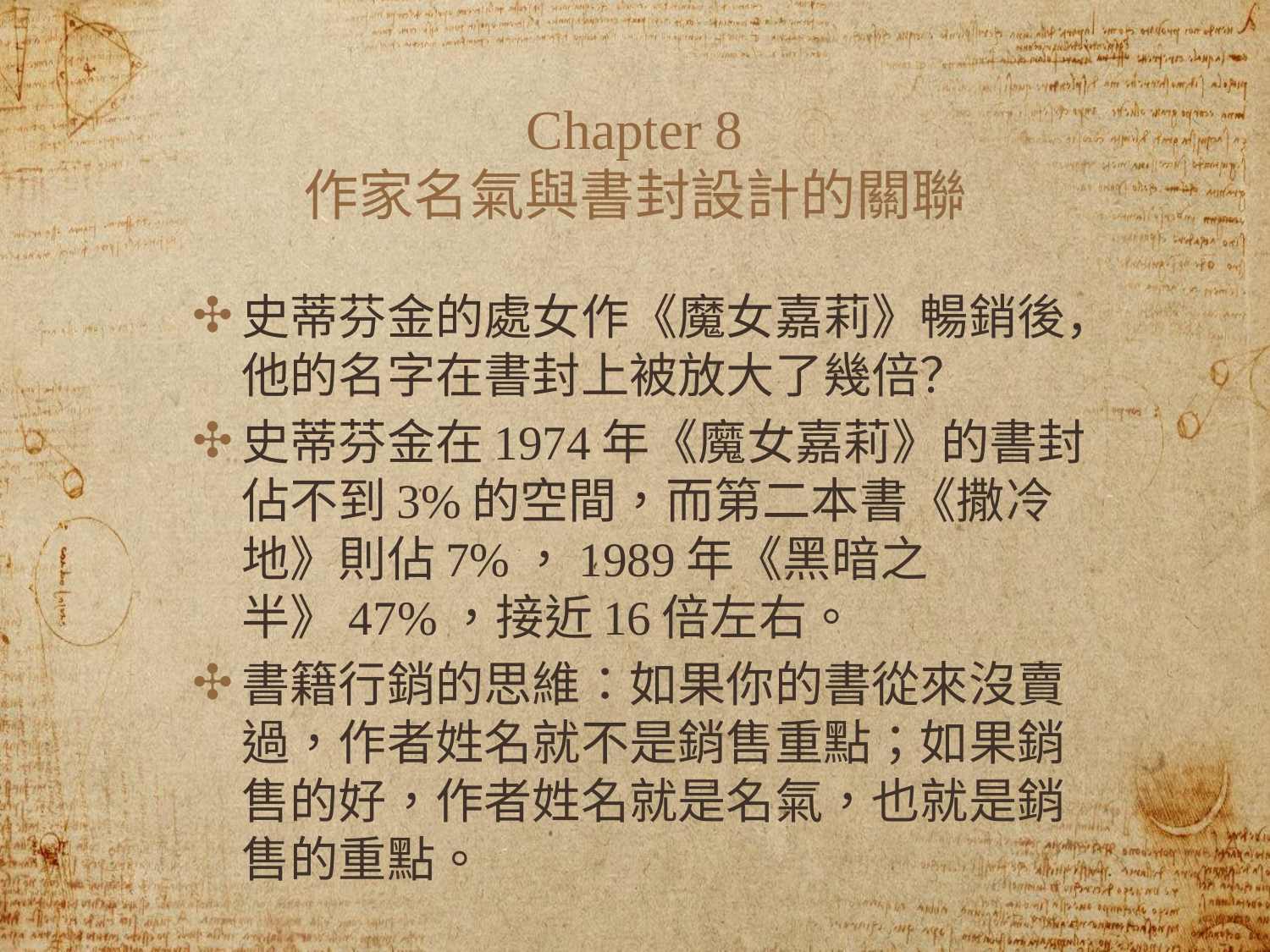

# Chapter 8
作家名氣與書封設計的關聯
史蒂芬金的處女作《魔女嘉莉》暢銷後，他的名字在書封上被放大了幾倍？
史蒂芬金在1974年《魔女嘉莉》的書封佔不到3%的空間，而第二本書《撒冷地》則佔7%，1989年《黑暗之半》47%，接近16倍左右。
書籍行銷的思維：如果你的書從來沒賣過，作者姓名就不是銷售重點；如果銷售的好，作者姓名就是名氣，也就是銷售的重點。